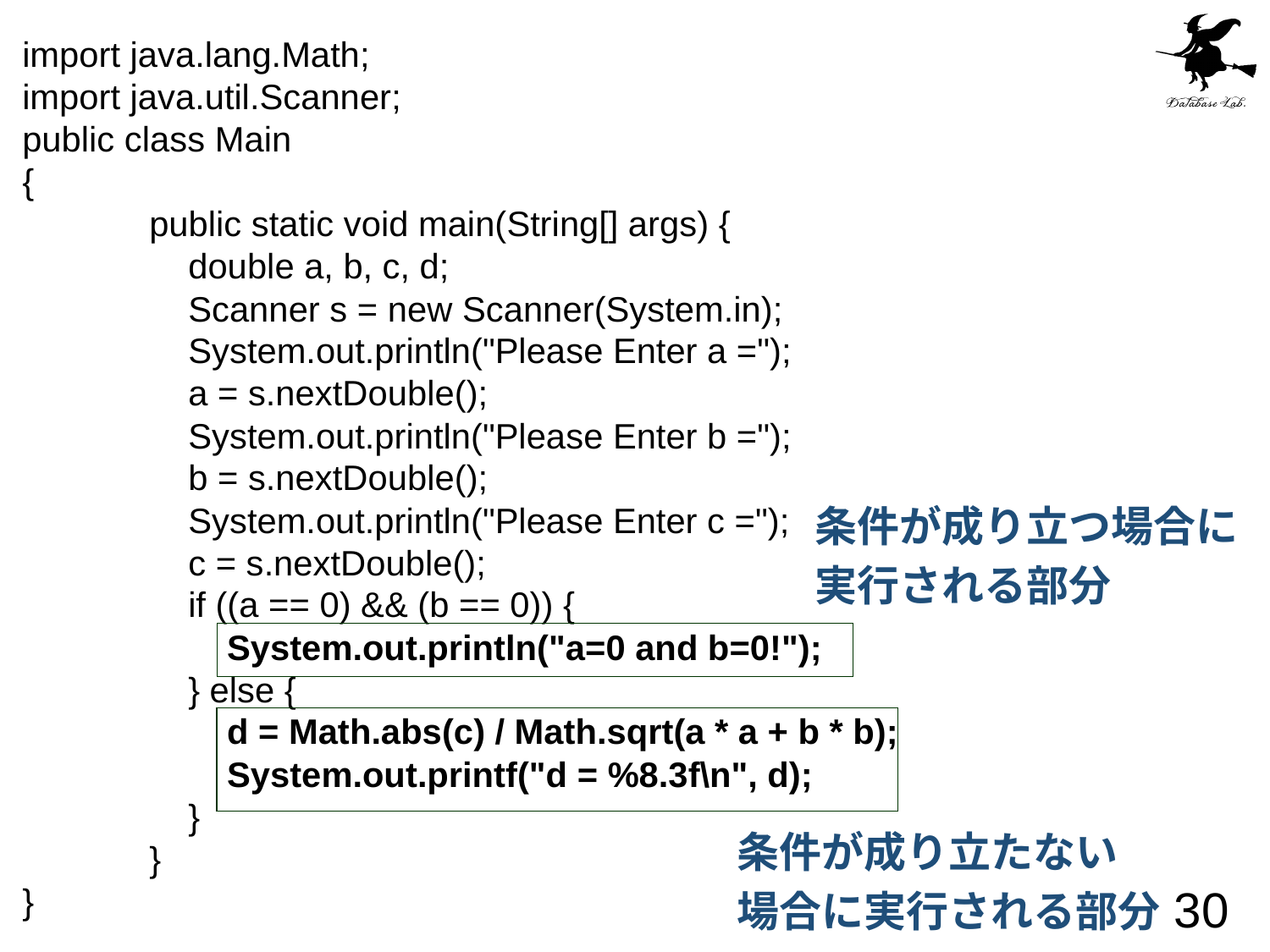

import java.lang.Math;
import java.util.Scanner;
public class Main
{
	public static void main(String[] args) {
	    double a, b, c, d;
	    Scanner s = new Scanner(System.in);
	    System.out.println("Please Enter a =");
	    a = s.nextDouble();
	    System.out.println("Please Enter b =");
	    b = s.nextDouble();
	    System.out.println("Please Enter c =");
	    c = s.nextDouble();
	    if ((a == 0) && (b == 0)) {
	        System.out.println("a=0 and b=0!");
	    } else {
	        d = Math.abs(c) / Math.sqrt(a * a + b * b);
	        System.out.printf("d = %8.3f\n", d);
	    }
	}
}

条件が成り立つ場合に
実行される部分

条件が成り立たない
場合に実行される部分
30